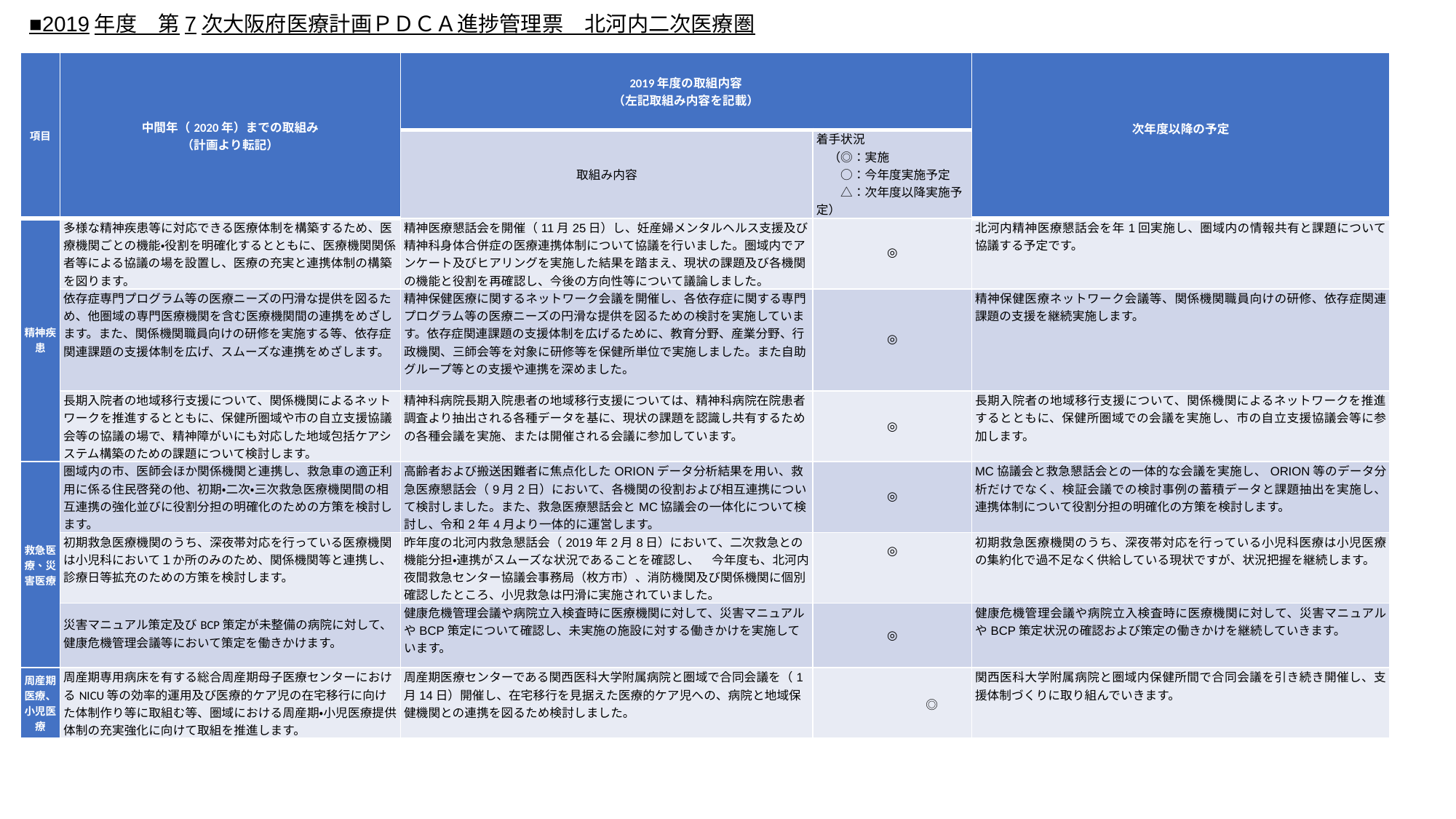

■2019年度　第7次大阪府医療計画ＰＤＣＡ進捗管理票　北河内二次医療圏
| 項目 | 中間年（2020年）までの取組み （計画より転記） | 2019年度の取組内容 （左記取組み内容を記載） |  | 次年度以降の予定 |
| --- | --- | --- | --- | --- |
|  |  | 取組み内容 | 着手状況 　（◎：実施 　　○：今年度実施予定 　　△：次年度以降実施予定） |  |
| 精神疾患 | 多様な精神疾患等に対応できる医療体制を構築するため、医療機関ごとの機能・役割を明確化するとともに、医療機関関係者等による協議の場を設置し、医療の充実と連携体制の構築を図ります。 | 精神医療懇話会を開催（11月25日）し、妊産婦メンタルヘルス支援及び精神科身体合併症の医療連携体制について協議を行いました。圏域内でアンケート及びヒアリングを実施した結果を踏まえ、現状の課題及び各機関の機能と役割を再確認し、今後の方向性等について議論しました。 | ◎ | 北河内精神医療懇話会を年1回実施し、圏域内の情報共有と課題について協議する予定です。 |
|  | 依存症専門プログラム等の医療ニーズの円滑な提供を図るため、他圏域の専門医療機関を含む医療機関間の連携をめざします。また、関係機関職員向けの研修を実施する等、依存症関連課題の支援体制を広げ、スムーズな連携をめざします。 | 精神保健医療に関するネットワーク会議を開催し、各依存症に関する専門プログラム等の医療ニーズの円滑な提供を図るための検討を実施しています。依存症関連課題の支援体制を広げるために、教育分野、産業分野、行政機関、三師会等を対象に研修等を保健所単位で実施しました。また自助グループ等との支援や連携を深めました。 | ◎ | 精神保健医療ネットワーク会議等、関係機関職員向けの研修、依存症関連課題の支援を継続実施します。 |
|  | 長期入院者の地域移行支援について、関係機関によるネットワークを推進するとともに、保健所圏域や市の自立支援協議会等の協議の場で、精神障がいにも対応した地域包括ケアシステム構築のための課題について検討します。 | 精神科病院長期入院患者の地域移行支援については、精神科病院在院患者調査より抽出される各種データを基に、現状の課題を認識し共有するための各種会議を実施、または開催される会議に参加しています。 | ◎ | 長期入院者の地域移行支援について、関係機関によるネットワークを推進するとともに、保健所圏域での会議を実施し、市の自立支援協議会等に参加します。 |
| 救急医療、災害医療 | 圏域内の市、医師会ほか関係機関と連携し、救急車の適正利用に係る住民啓発の他、初期・二次・三次救急医療機関間の相互連携の強化並びに役割分担の明確化のための方策を検討します。 | 高齢者および搬送困難者に焦点化したORIONデータ分析結果を用い、救急医療懇話会（9月2日）において、各機関の役割および相互連携について検討しました。また、救急医療懇話会とMC協議会の一体化について検討し、令和2年4月より一体的に運営します。 | ◎ | MC協議会と救急懇話会との一体的な会議を実施し、ORION等のデータ分析だけでなく、検証会議での検討事例の蓄積データと課題抽出を実施し、連携体制について役割分担の明確化の方策を検討します。 |
|  | 初期救急医療機関のうち、深夜帯対応を行っている医療機関は小児科において１か所のみのため、関係機関等と連携し、診療日等拡充のための方策を検討します。 | 昨年度の北河内救急懇話会（2019年2月8日）において、二次救急との機能分担・連携がスムーズな状況であることを確認し、　今年度も、北河内夜間救急センター協議会事務局（枚方市）、消防機関及び関係機関に個別確認したところ、小児救急は円滑に実施されていました。 | ◎ | 初期救急医療機関のうち、深夜帯対応を行っている小児科医療は小児医療の集約化で過不足なく供給している現状ですが、状況把握を継続します。 |
|  | 災害マニュアル策定及びBCP策定が未整備の病院に対して、健康危機管理会議等において策定を働きかけます。 | 健康危機管理会議や病院立入検査時に医療機関に対して、災害マニュアルやBCP策定について確認し、未実施の施設に対する働きかけを実施しています。 | ◎ | 健康危機管理会議や病院立入検査時に医療機関に対して、災害マニュアルやBCP策定状況の確認および策定の働きかけを継続していきます。 |
| 周産期医療、小児医療 | 周産期専用病床を有する総合周産期母子医療センターにおけるNICU等の効率的運用及び医療的ケア児の在宅移行に向けた体制作り等に取組む等、圏域における周産期・小児医療提供体制の充実強化に向けて取組を推進します。 | 周産期医療センターである関西医科大学附属病院と圏域で合同会議を（1月14日）開催し、在宅移行を見据えた医療的ケア児への、病院と地域保健機関との連携を図るため検討しました。 | ◎ | 関西医科大学附属病院と圏域内保健所間で合同会議を引き続き開催し、支援体制づくりに取り組んでいきます。 |
【記載方法】
○「中間年（2020年）までの取組み」の項目数の内、今年度（2018年度）に取組んだ項目数を記載して下さい。
 取組みを行った「事業名（ない場合は不要）」「事業実施時期（期間）、回数」、「結果（参加人数やアンケート結果等）」について箇条書きでご記入下さい。結果については、参加者数・アンケート結果等客観的な数値等で示すことのできるものを記載し、「～について情報共有した」等の結果については、何について情報共有したのかが具体的にわかるように記載して下さい。「～したと考えられる」などの考察や主観的な評価は今回は記載不要です。